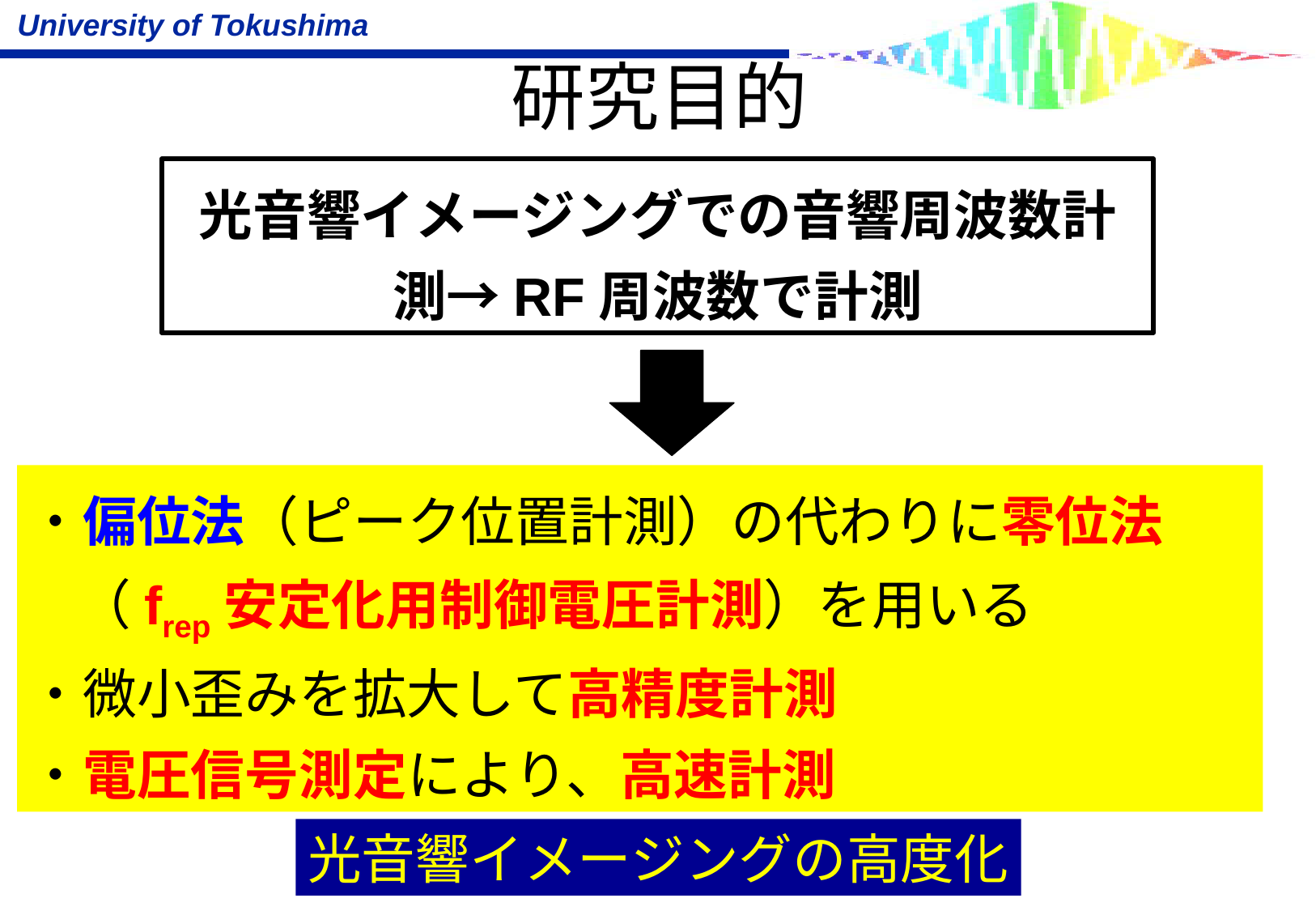

研究目的
光音響イメージングでの音響周波数計測→RF周波数で計測

・偏位法（ピーク位置計測）の代わりに零位法（frep安定化用制御電圧計測）を用いる
・微小歪みを拡大して高精度計測
・電圧信号測定により、高速計測
光音響イメージングの高度化